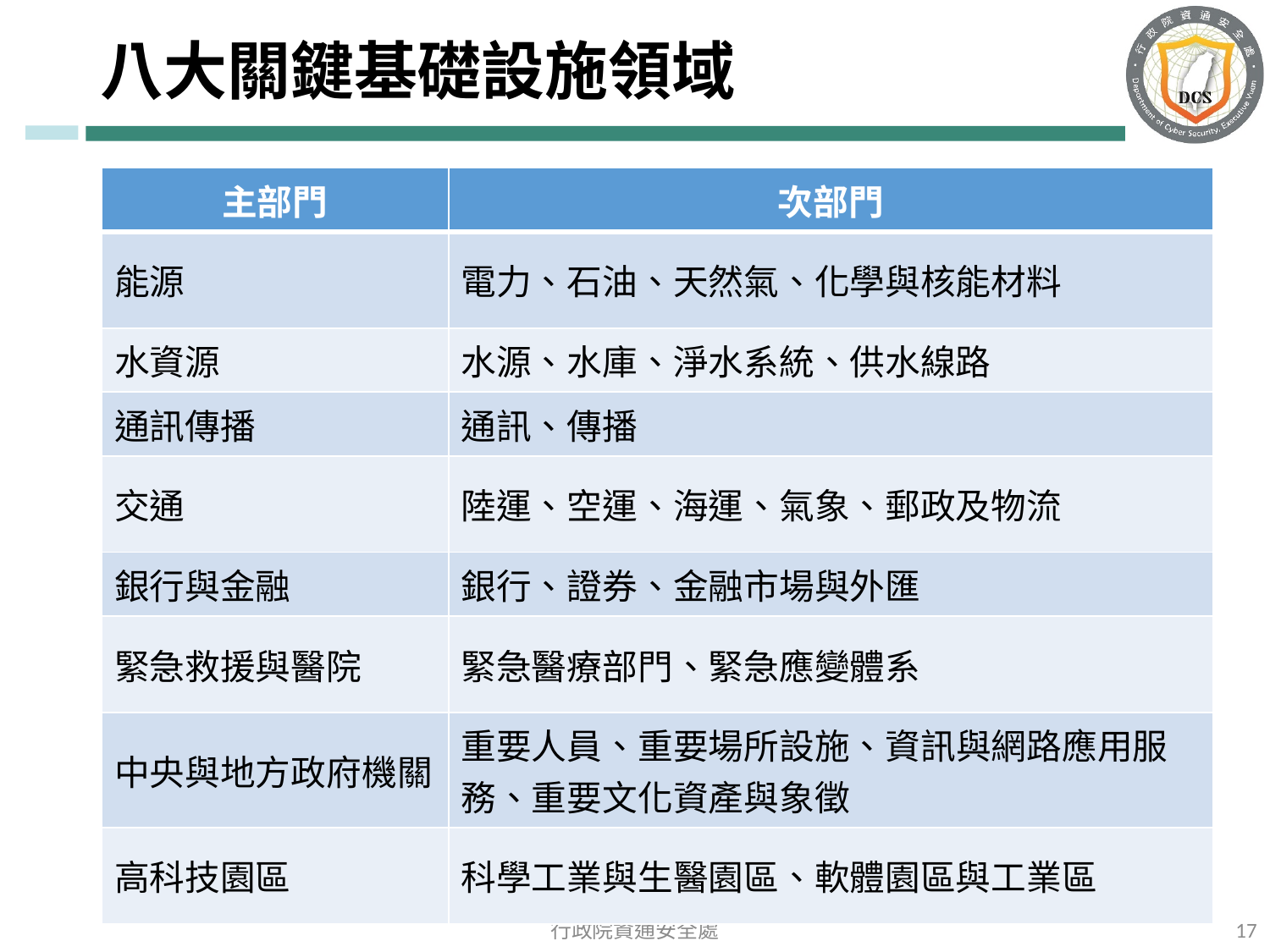

# 八大關鍵基礎設施領域
| 主部門 | 次部門 |
| --- | --- |
| 能源 | 電力、石油、天然氣、化學與核能材料 |
| 水資源 | 水源、水庫、淨水系統、供水線路 |
| 通訊傳播 | 通訊、傳播 |
| 交通 | 陸運、空運、海運、氣象、郵政及物流 |
| 銀行與金融 | 銀行、證券、金融市場與外匯 |
| 緊急救援與醫院 | 緊急醫療部門、緊急應變體系 |
| 中央與地方政府機關 | 重要人員、重要場所設施、資訊與網路應用服務、重要文化資產與象徵 |
| 高科技園區 | 科學工業與生醫園區、軟體園區與工業區 |
17
行政院資通安全處